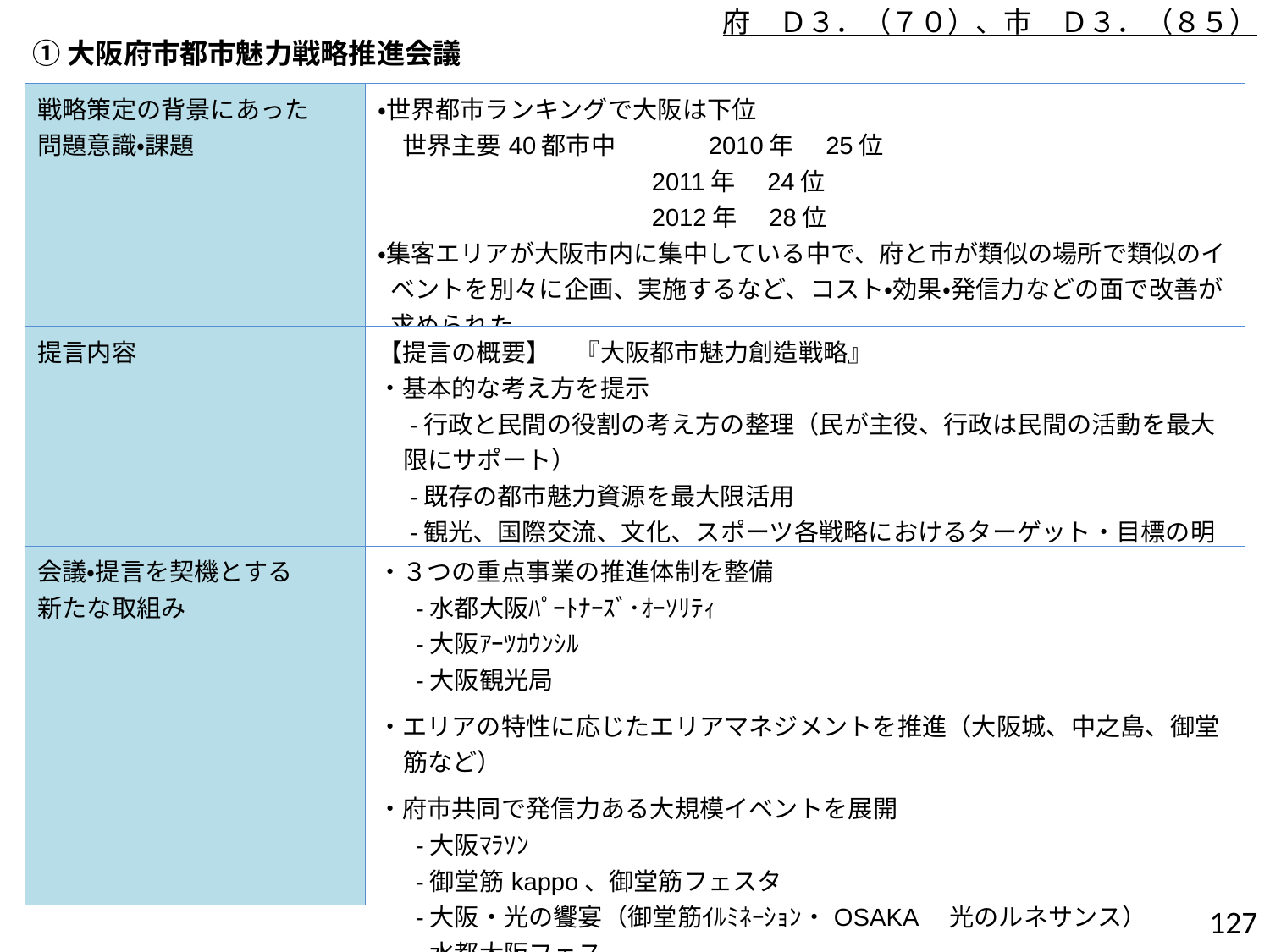

府　Ｄ３．（７０）、市　Ｄ３．（８５）
①大阪府市都市魅力戦略推進会議
| 戦略策定の背景にあった 問題意識・課題 | ・世界都市ランキングで大阪は下位 　世界主要40都市中　　　 2010年　25位 2011年　24位 2012年　28位 ・集客エリアが大阪市内に集中している中で、府と市が類似の場所で類似のイベントを別々に企画、実施するなど、コスト・効果・発信力などの面で改善が求められた |
| --- | --- |
| 提言内容 | 【提言の概要】　『大阪都市魅力創造戦略』 ・基本的な考え方を提示 　-行政と民間の役割の考え方の整理（民が主役、行政は民間の活動を最大限にサポート） 　-既存の都市魅力資源を最大限活用 　-観光、国際交流、文化、スポーツ各戦略におけるターゲット・目標の明確化 |
| 会議・提言を契機とする 新たな取組み | ・３つの重点事業の推進体制を整備 -水都大阪ﾊﾟｰﾄﾅｰｽﾞ･ｵｰｿﾘﾃｨ -大阪ｱｰﾂｶｳﾝｼﾙ -大阪観光局 ・エリアの特性に応じたエリアマネジメントを推進（大阪城、中之島、御堂筋など） ・府市共同で発信力ある大規模イベントを展開 -大阪ﾏﾗｿﾝ -御堂筋kappo、御堂筋フェスタ -大阪・光の饗宴（御堂筋ｲﾙﾐﾈｰｼｮﾝ・OSAKA　光のルネサンス） -水都大阪フェス |
127